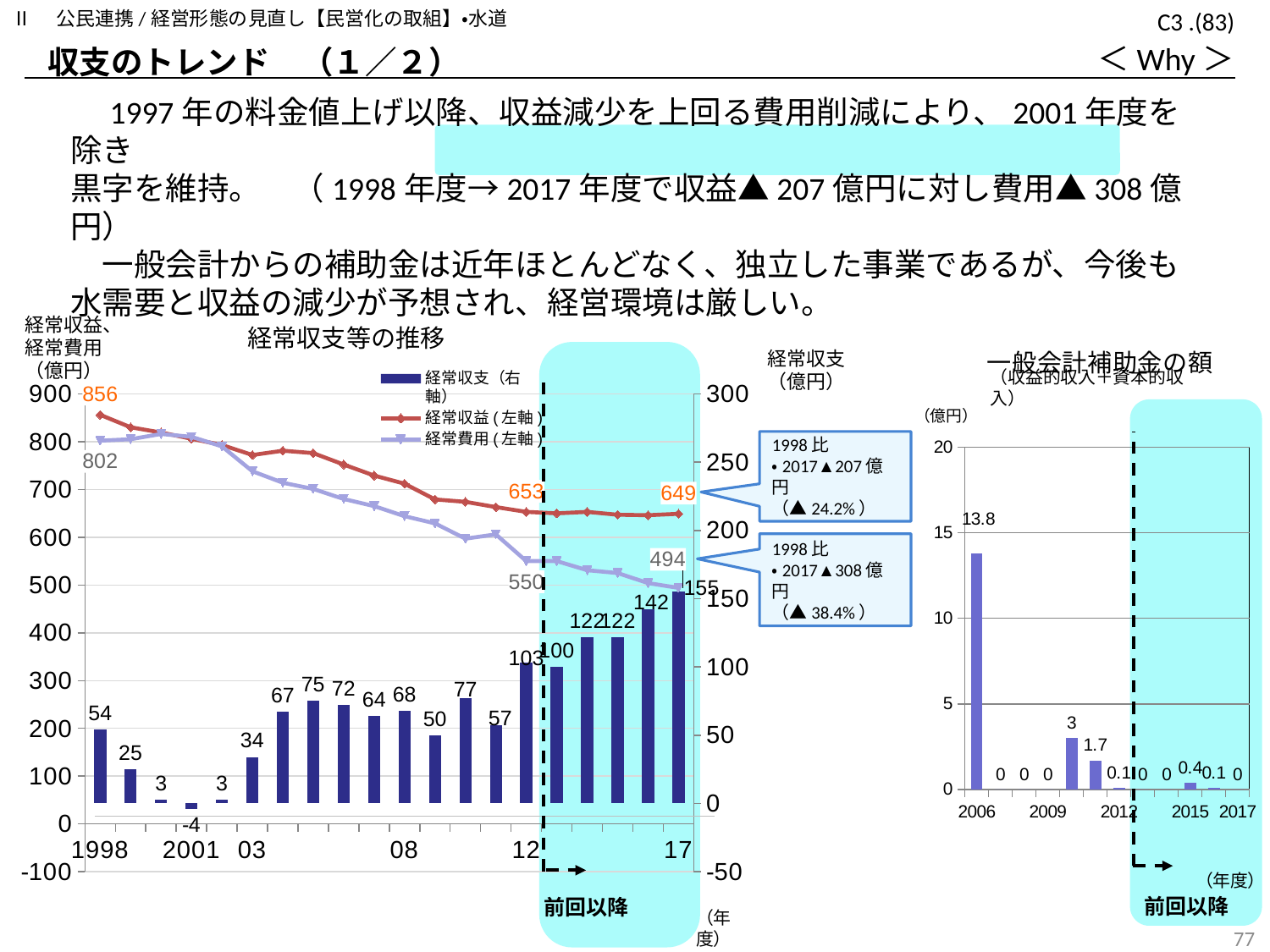

Ⅱ　公民連携/経営形態の見直し【民営化の取組】・水道
C3 .(83)
＜Why＞
収支のトレンド　（１／２）
　1997年の料金値上げ以降、収益減少を上回る費用削減により、2001年度を除き
黒字を維持。　（1998年度→2017年度で収益▲207億円に対し費用▲308億円）
　一般会計からの補助金は近年ほとんどなく、独立した事業であるが、今後も水需要と収益の減少が予想され、経営環境は厳しい。

### Chart: 一般会計補助金の額

| Category | 列1 |
|---|---|
| 2006 | 13.8 |
|  | 0.0 |
|  | 0.0 |
| 2009 | 0.0 |
|  | 3.0 |
|  | 1.7 |
| 2012 | 0.1 |
|  | 0.0 |
|  | 0.0 |
| 2015 | 0.4 |
|  | 0.1 |
| 2017 | 0.0 |
経常収益、
経常費用
（億円）
経常収支等の推移
経常収支
（億円）

### Chart

| Category | 経常収支（右軸） | 経常収益(左軸) | 経常費用(左軸) |
|---|---|---|---|
| 1998 | 54.0 | 856.0 | 802.0 |
|  | 25.0 | 830.0 | 805.0 |
|  | 3.0 | 819.0 | 816.0 |
| 2001 | -4.0 | 806.0 | 810.0 |
|  | 3.0 | 793.0 | 790.0 |
| 03 | 34.0 | 772.0 | 738.0 |
|  | 67.0 | 781.0 | 714.0 |
|  | 75.0 | 776.0 | 701.0 |
|  | 72.0 | 752.0 | 680.0 |
|  | 64.0 | 729.0 | 665.0 |
| 08 | 68.0 | 712.0 | 644.0 |
|  | 50.0 | 679.0 | 629.0 |
|  | 77.0 | 674.0 | 597.0 |
|  | 57.0 | 663.0 | 606.0 |
| 12 | 103.0 | 653.0 | 550.0 |
|  | 100.0 | 650.0 | 550.0 |
|  | 122.0 | 653.0 | 531.0 |
|  | 122.0 | 647.0 | 525.0 |
|  | 142.0 | 646.0 | 504.0 |
| 17 | 155.0 | 649.0 | 494.0 |
（収益的収入＋資本的収入）

（億円）
1998比
・2017▲207億円
（▲24.2%）
1998比
・2017▲308億円
（▲38.4%）
前回以降
前回以降
（年度）
77